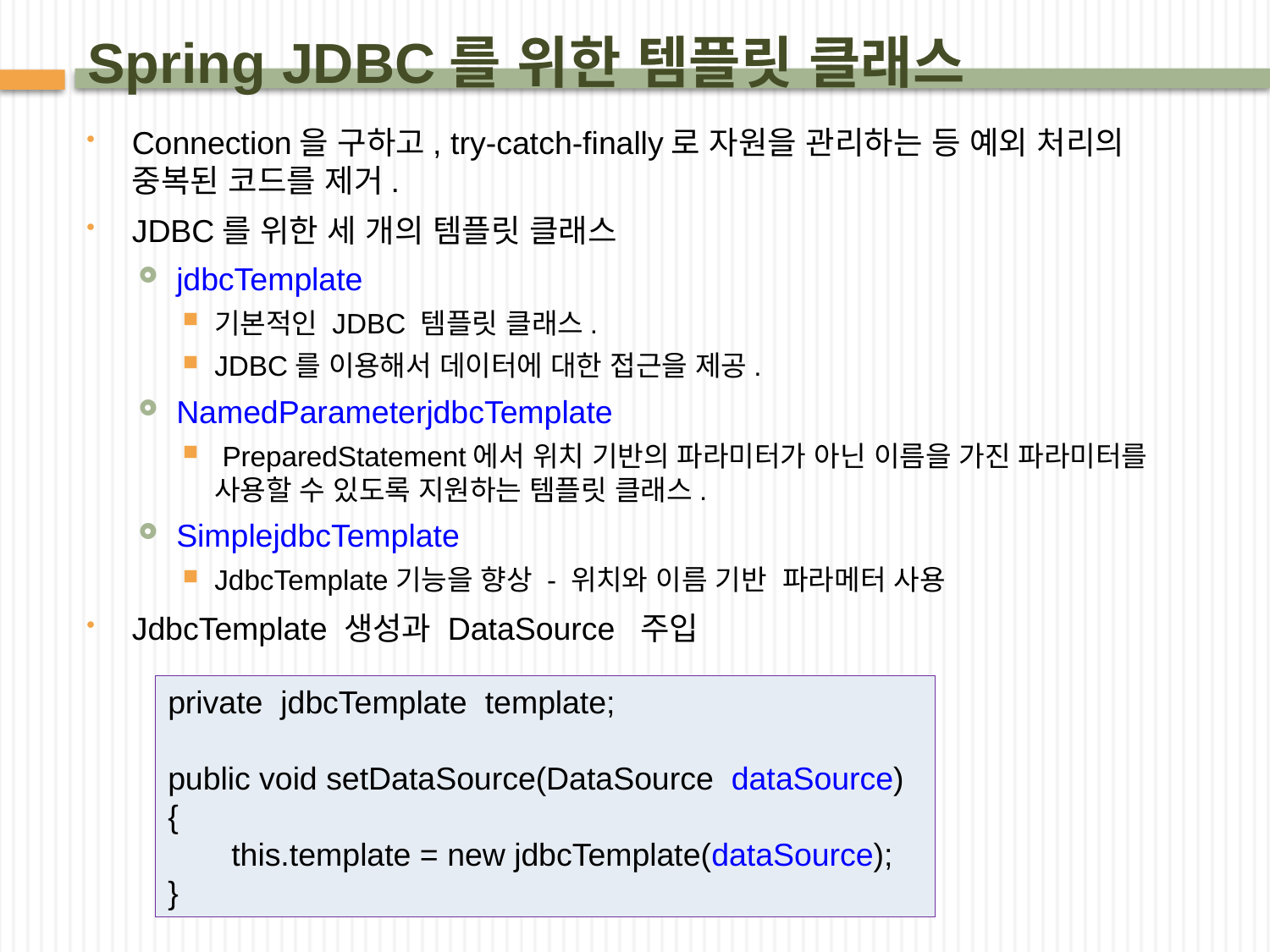

# Spring JDBC를 위한 템플릿 클래스
Connection을 구하고, try-catch-finally로 자원을 관리하는 등 예외 처리의 중복된 코드를 제거.
JDBC를 위한 세 개의 템플릿 클래스
jdbcTemplate
기본적인 JDBC 템플릿 클래스.
JDBC를 이용해서 데이터에 대한 접근을 제공.
NamedParameterjdbcTemplate
 PreparedStatement에서 위치 기반의 파라미터가 아닌 이름을 가진 파라미터를 사용할 수 있도록 지원하는 템플릿 클래스.
SimplejdbcTemplate
JdbcTemplate기능을 향상 - 위치와 이름 기반  파라메터 사용
JdbcTemplate 생성과 DataSource  주입
private  jdbcTemplate  template;

public void setDataSource(DataSource  dataSource) {
this.template = new jdbcTemplate(dataSource);
}